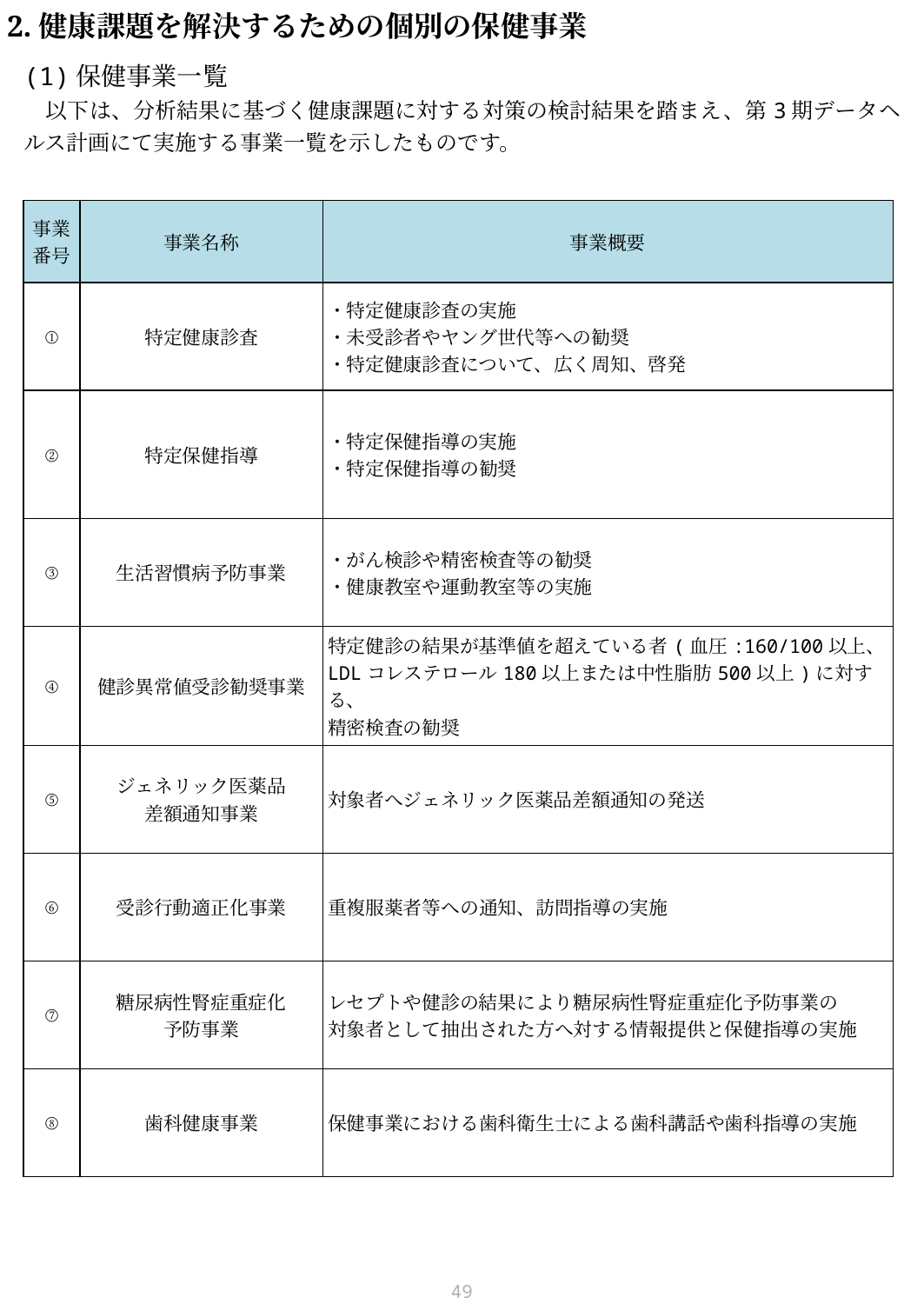

2.健康課題を解決するための個別の保健事業
(1)保健事業一覧
　以下は、分析結果に基づく健康課題に対する対策の検討結果を踏まえ、第3期データヘルス計画にて実施する事業一覧を示したものです。
| 事業 番号 | 事業名称 | 事業概要 |
| --- | --- | --- |
| ① | 特定健康診査 | ・特定健康診査の実施 ・未受診者やヤング世代等への勧奨 ・特定健康診査について、広く周知、啓発 |
| ② | 特定保健指導 | ・特定保健指導の実施 ・特定保健指導の勧奨 |
| ③ | 生活習慣病予防事業 | ・がん検診や精密検査等の勧奨 ・健康教室や運動教室等の実施 |
| ④ | 健診異常値受診勧奨事業 | 特定健診の結果が基準値を超えている者(血圧:160/100以上、 LDLコレステロール180以上または中性脂肪500以上)に対する、 精密検査の勧奨 |
| ⑤ | ジェネリック医薬品 差額通知事業 | 対象者へジェネリック医薬品差額通知の発送 |
| ⑥ | 受診行動適正化事業 | 重複服薬者等への通知、訪問指導の実施 |
| ⑦ | 糖尿病性腎症重症化 予防事業 | レセプトや健診の結果により糖尿病性腎症重症化予防事業の 対象者として抽出された方へ対する情報提供と保健指導の実施 |
| ⑧ | 歯科健康事業 | 保健事業における歯科衛生士による歯科講話や歯科指導の実施 |
49